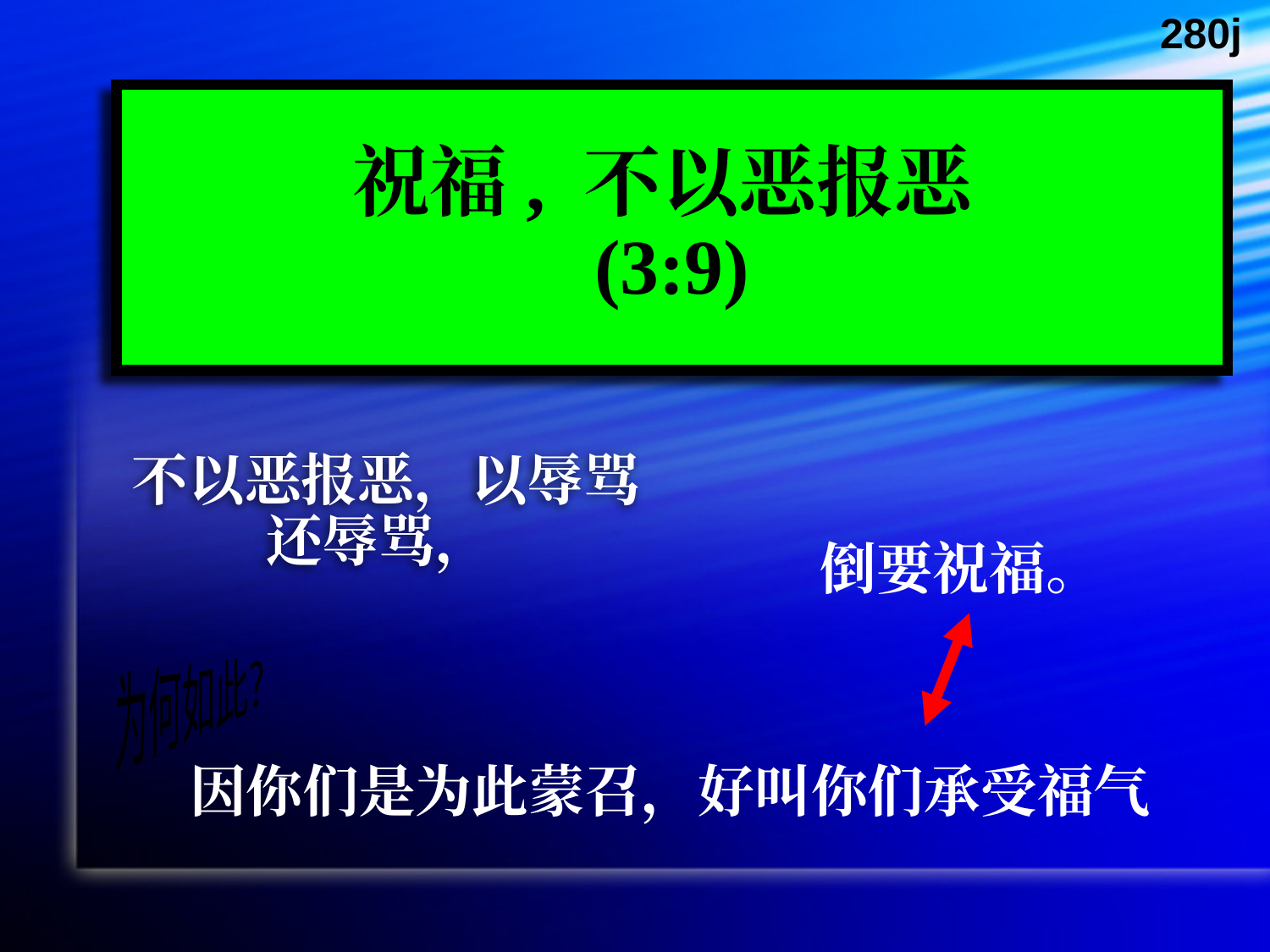

280j
# 祝福, 不以恶报恶 (3:9)
不以恶报恶，以辱骂还辱骂，

倒要祝福。

为何如此?
因你们是为此蒙召，好叫你们承受福气